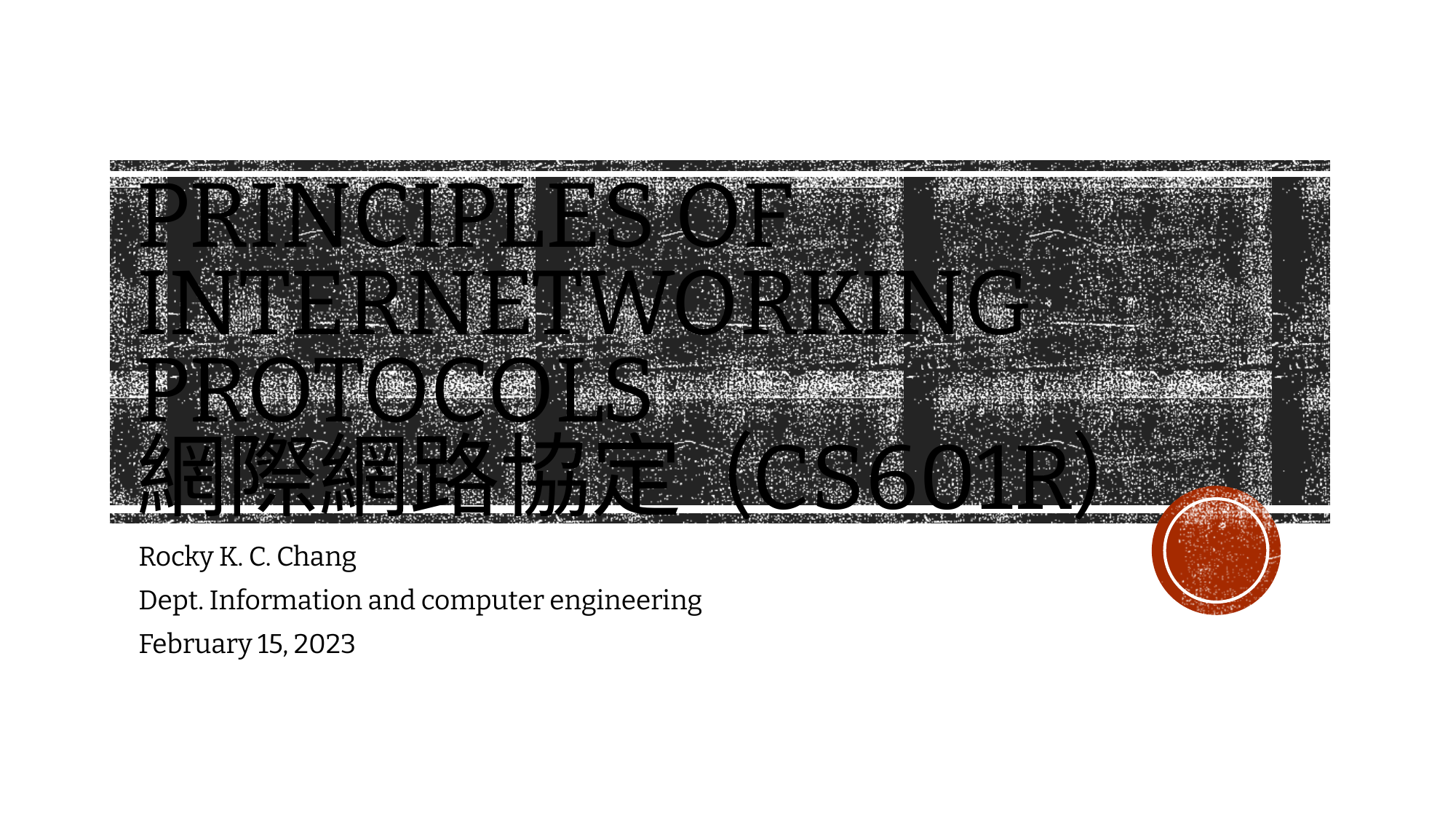

# Principles of internetworking protocols 網際網路協定 (CS601R)
Rocky K. C. Chang
Dept. Information and computer engineering
February 15, 2023